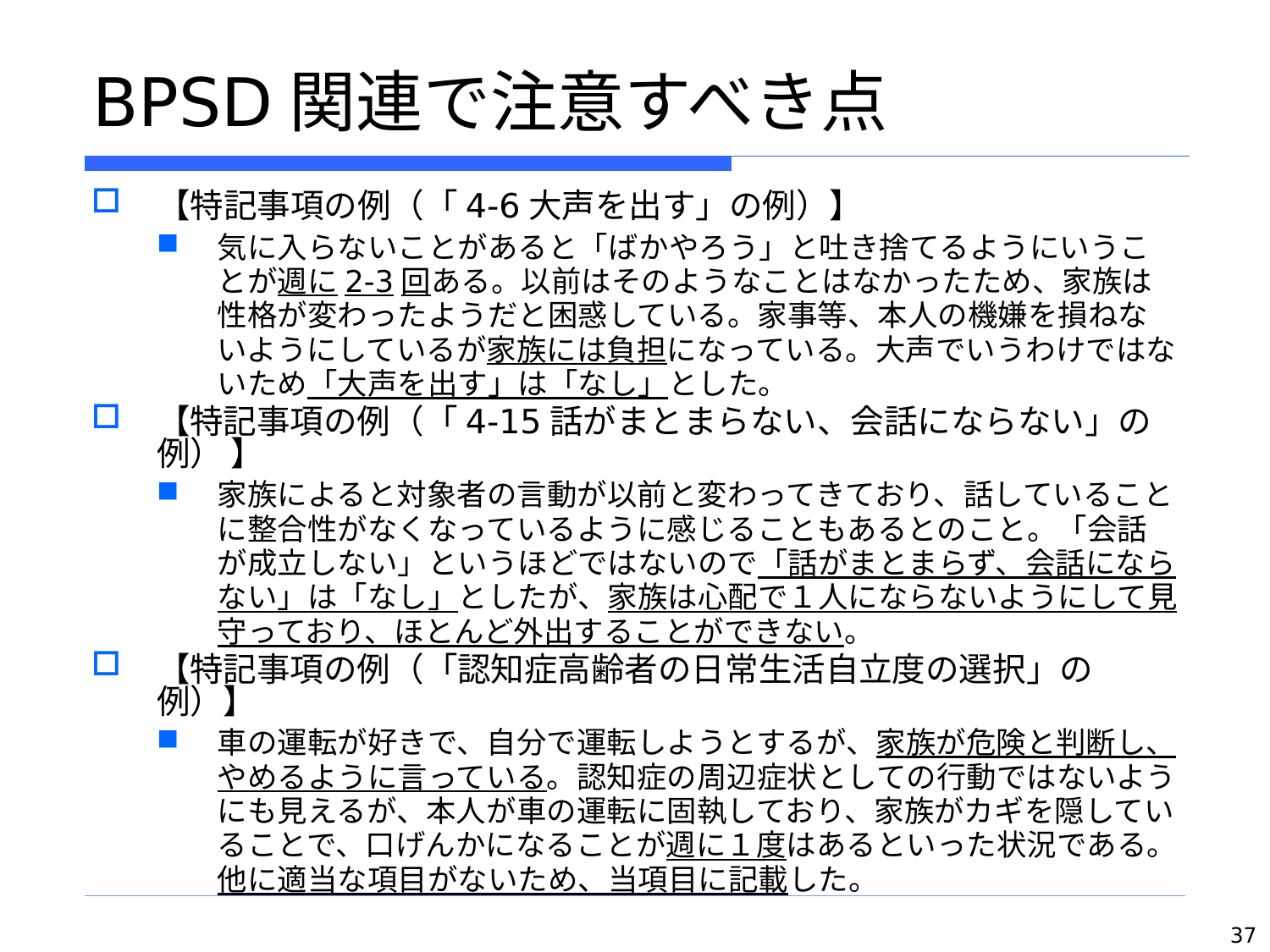

# BPSD関連で注意すべき点
【特記事項の例（「4-6大声を出す」の例）】
気に入らないことがあると「ばかやろう」と吐き捨てるようにいうことが週に2-3回ある。以前はそのようなことはなかったため、家族は性格が変わったようだと困惑している。家事等、本人の機嫌を損ねないようにしているが家族には負担になっている。大声でいうわけではないため「大声を出す」は「なし」とした。
【特記事項の例（「4-15話がまとまらない、会話にならない」の例） 】
家族によると対象者の言動が以前と変わってきており、話していることに整合性がなくなっているように感じることもあるとのこと。「会話が成立しない」というほどではないので「話がまとまらず、会話にならない」は「なし」としたが、家族は心配で１人にならないようにして見守っており、ほとんど外出することができない。
【特記事項の例（「認知症高齢者の日常生活自立度の選択」の例）】
車の運転が好きで、自分で運転しようとするが、家族が危険と判断し、やめるように言っている。認知症の周辺症状としての行動ではないようにも見えるが、本人が車の運転に固執しており、家族がカギを隠していることで、口げんかになることが週に１度はあるといった状況である。他に適当な項目がないため、当項目に記載した。
37